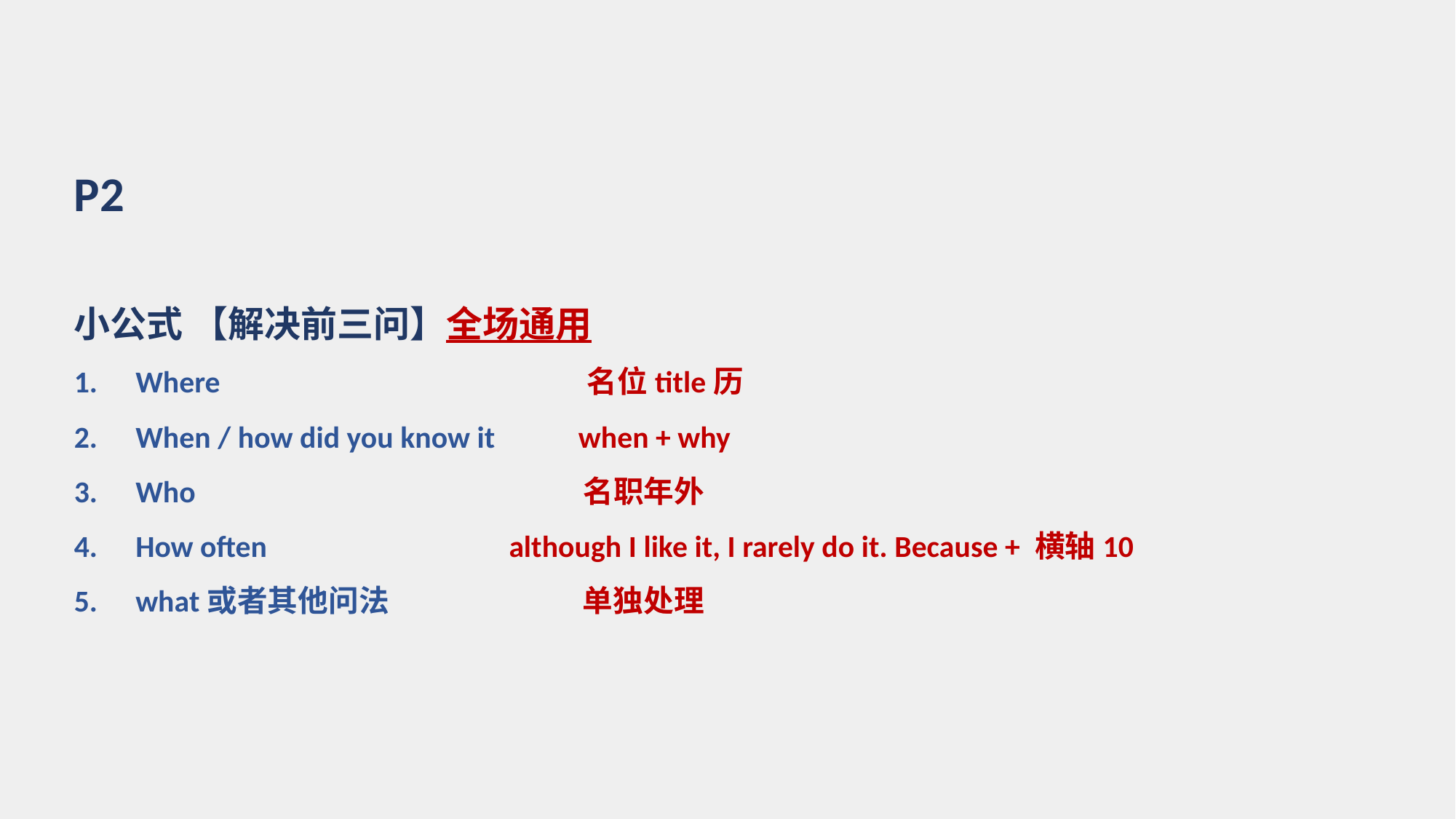

P2

小公式 【解决前三问】全场通用
Where                                                    名位title历
When / how did you know it            when + why
Who                                                       名职年外
How often                                   although I like it, I rarely do it. Because + 横轴10
what或者其他问法                            单独处理